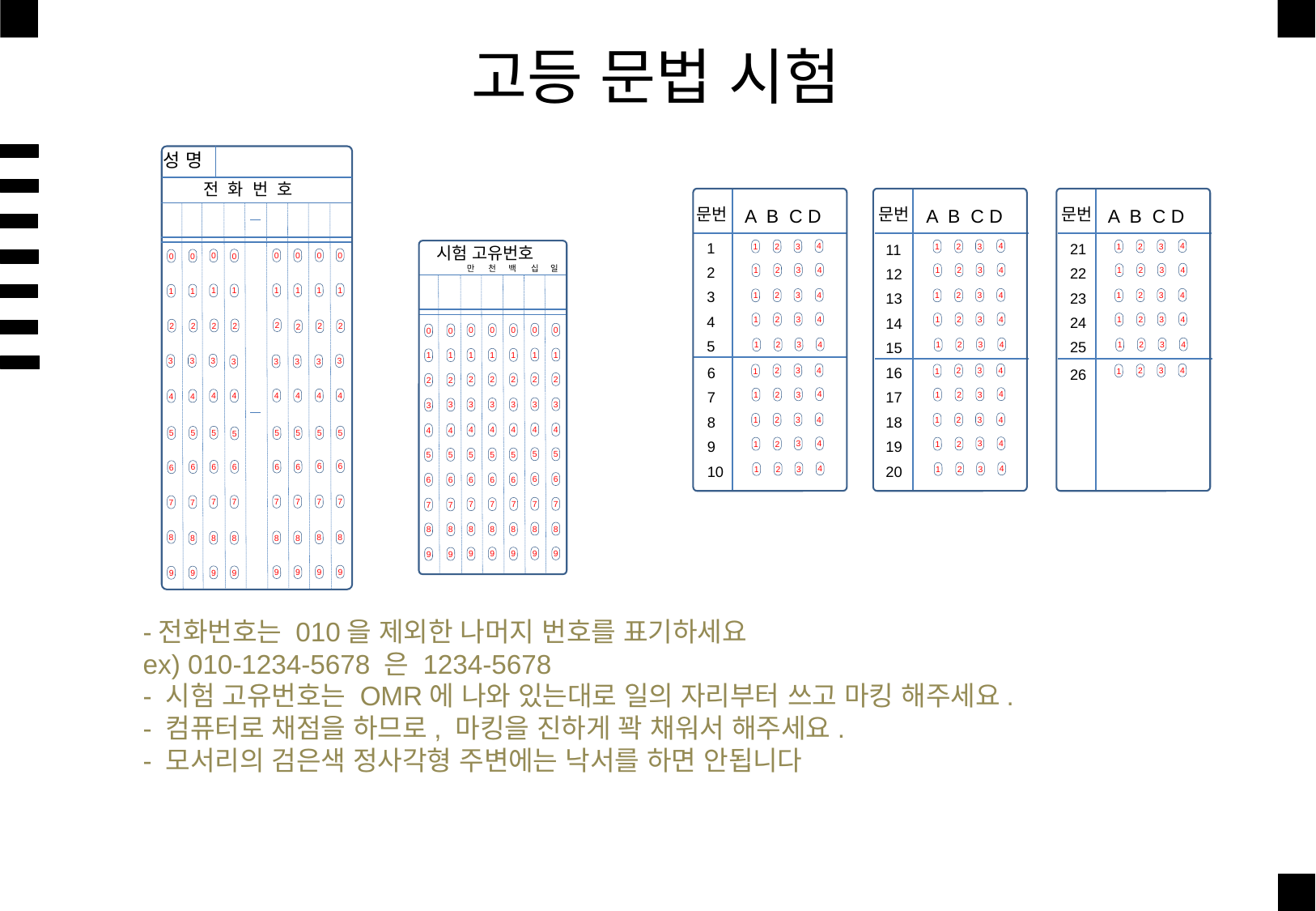

고등 문법 시험
성 명

전  화  번  호

문번
A  B  C D
문번
A  B  C D
문번
A  B  C D

1
2
3
4
5

21
22
23
24
25

11
12
13
14
15

시험 고유번호
4
3
2
1
4
3
2
1
4
3
2
1

0
0
0
0
0
0
0
0

일
만
천
십
백
4
3
2
1
4
3
2
1
4
3
2
1
1
1
1
1
1
1
1
1

4
3
2
1
4
3
2
1
4
3
2
1
4
3
2
1
4
3
2
1
4
3
2
1
2
2
2
2
2
2
2
2

0
0
0
0
0
0
0
4
3
2
1
4
3
2
1
4
3
2
1
1
1
1
1
1
1
1
6
7
8
9
10

16
17
18
19
20

26

3
3
3
3
3
3
3
3

4
3
2
1
4
3
2
1
4
3
2
1
2
2
2
2
2
2
2
4
3
2
1
4
3
2
1
4
4
4
4
4
4
4
4
3
3
3
3
3
3
3
4
3
2
1
4
3
2
1
4
4
4
4
4
4
4
5
5
5
5
5
5
5
5
4
3
2
1
4
3
2
1
5
5
5
5
5
5
5
6
6
6
6
6
6
6
6
4
3
2
1
4
3
2
1
6
6
6
6
6
6
6
7
7
7
7
7
7
7
7
7
7
7
7
7
7
7
8
8
8
8
8
8
8
8
8
8
8
8
8
8
8
9
9
9
9
9
9
9
9
9
9
9
9
9
9
9
-전화번호는 010을 제외한 나머지 번호를 표기하세요
ex) 010-1234-5678 은 1234-5678
- 시험 고유번호는 OMR에 나와 있는대로 일의 자리부터 쓰고 마킹 해주세요.
- 컴퓨터로 채점을 하므로, 마킹을 진하게 꽉 채워서 해주세요.
- 모서리의 검은색 정사각형 주변에는 낙서를 하면 안됩니다